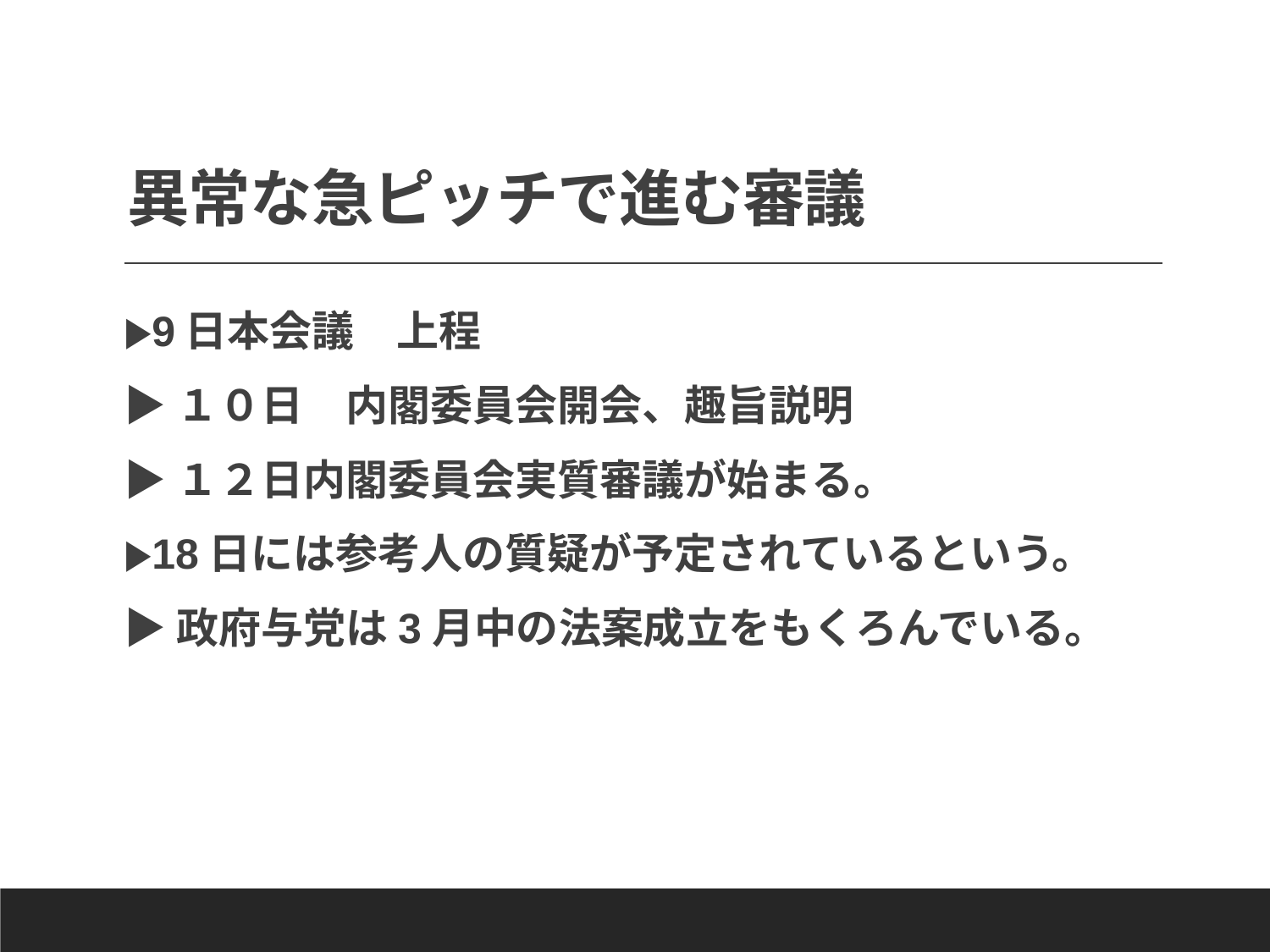

# 異常な急ピッチで進む審議
▶9日本会議　上程
▶１０日　内閣委員会開会、趣旨説明
▶１２日内閣委員会実質審議が始まる。
▶18日には参考人の質疑が予定されているという。
▶政府与党は3月中の法案成立をもくろんでいる。